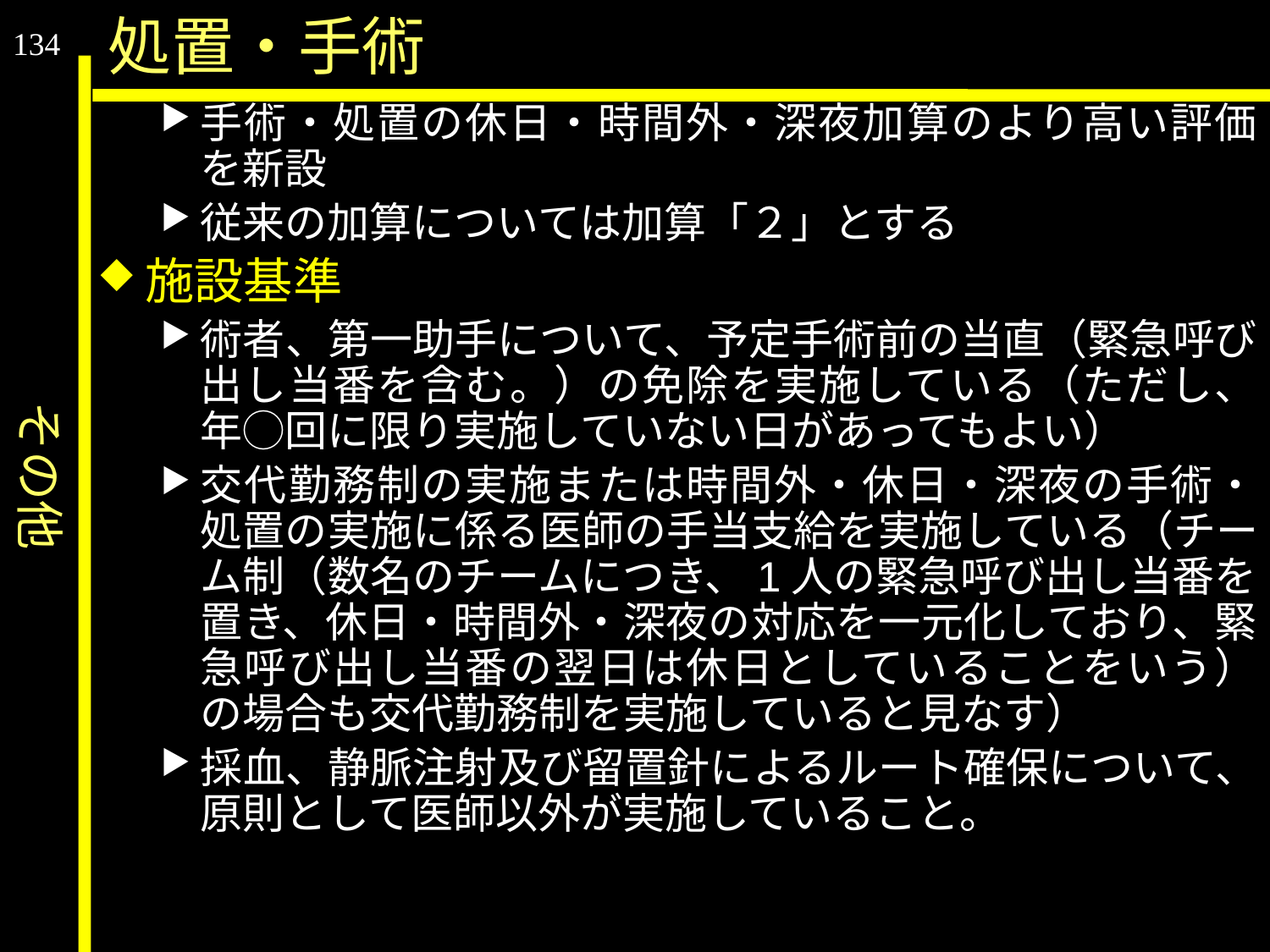

その他
処置・手術
134

手術・処置の休日・時間外・深夜加算のより高い評価を新設
従来の加算については加算「２」とする
施設基準
術者、第一助手について、予定手術前の当直（緊急呼び出し当番を含む。）の免除を実施している（ただし、年◯回に限り実施していない日があってもよい）
交代勤務制の実施または時間外・休日・深夜の手術・処置の実施に係る医師の手当支給を実施している（チーム制（数名のチームにつき、1人の緊急呼び出し当番を置き、休日・時間外・深夜の対応を一元化しており、緊急呼び出し当番の翌日は休日としていることをいう）の場合も交代勤務制を実施していると見なす）
採血、静脈注射及び留置針によるルート確保について、原則として医師以外が実施していること。